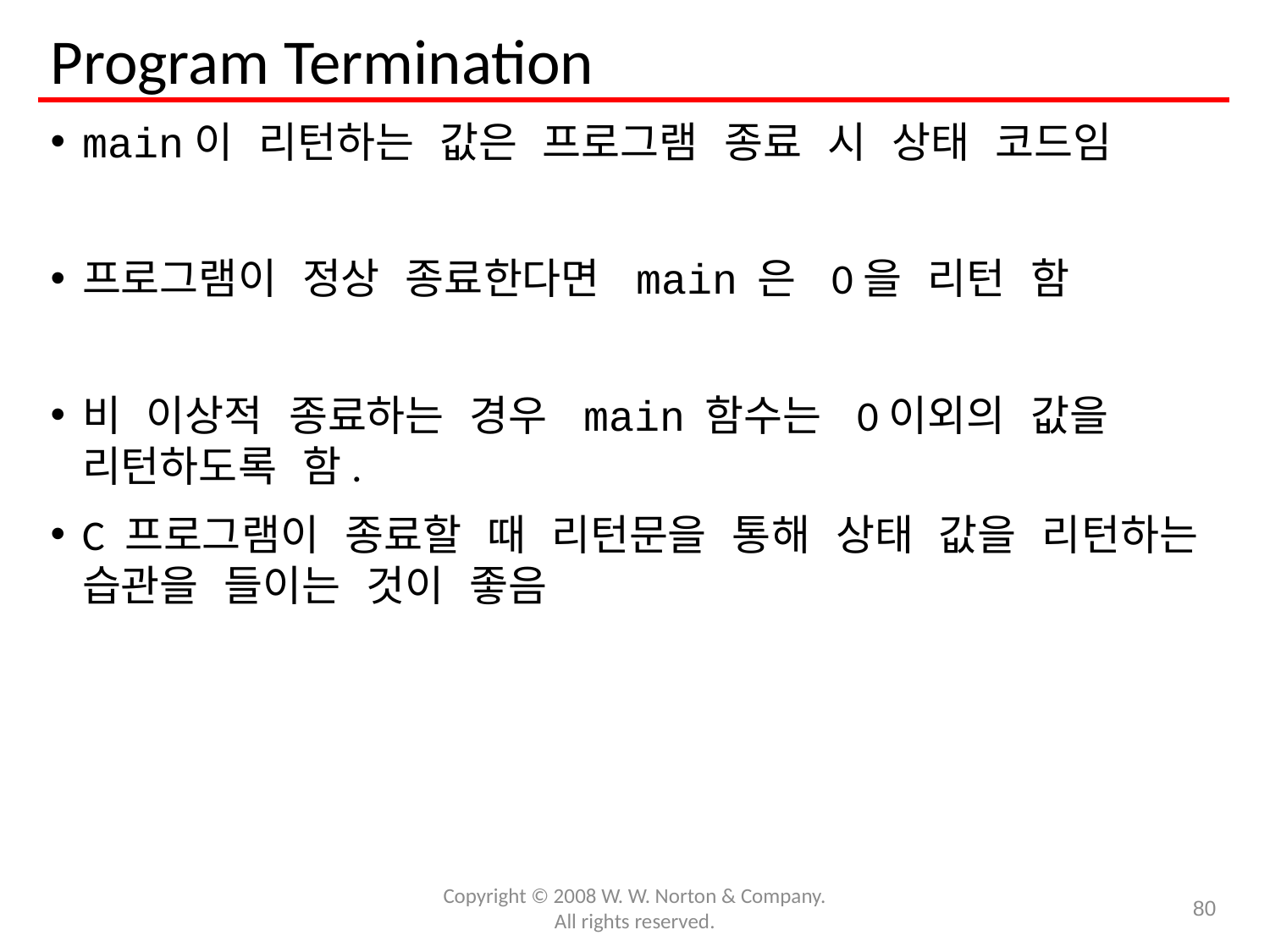

# Program Termination
main이 리턴하는 값은 프로그램 종료 시 상태 코드임

프로그램이 정상 종료한다면 main 은 0을 리턴 함

비 이상적 종료하는 경우 main 함수는 0이외의 값을 리턴하도록 함.
C 프로그램이 종료할 때 리턴문을 통해 상태 값을 리턴하는 습관을 들이는 것이 좋음
Copyright © 2008 W. W. Norton & Company.
All rights reserved.
80